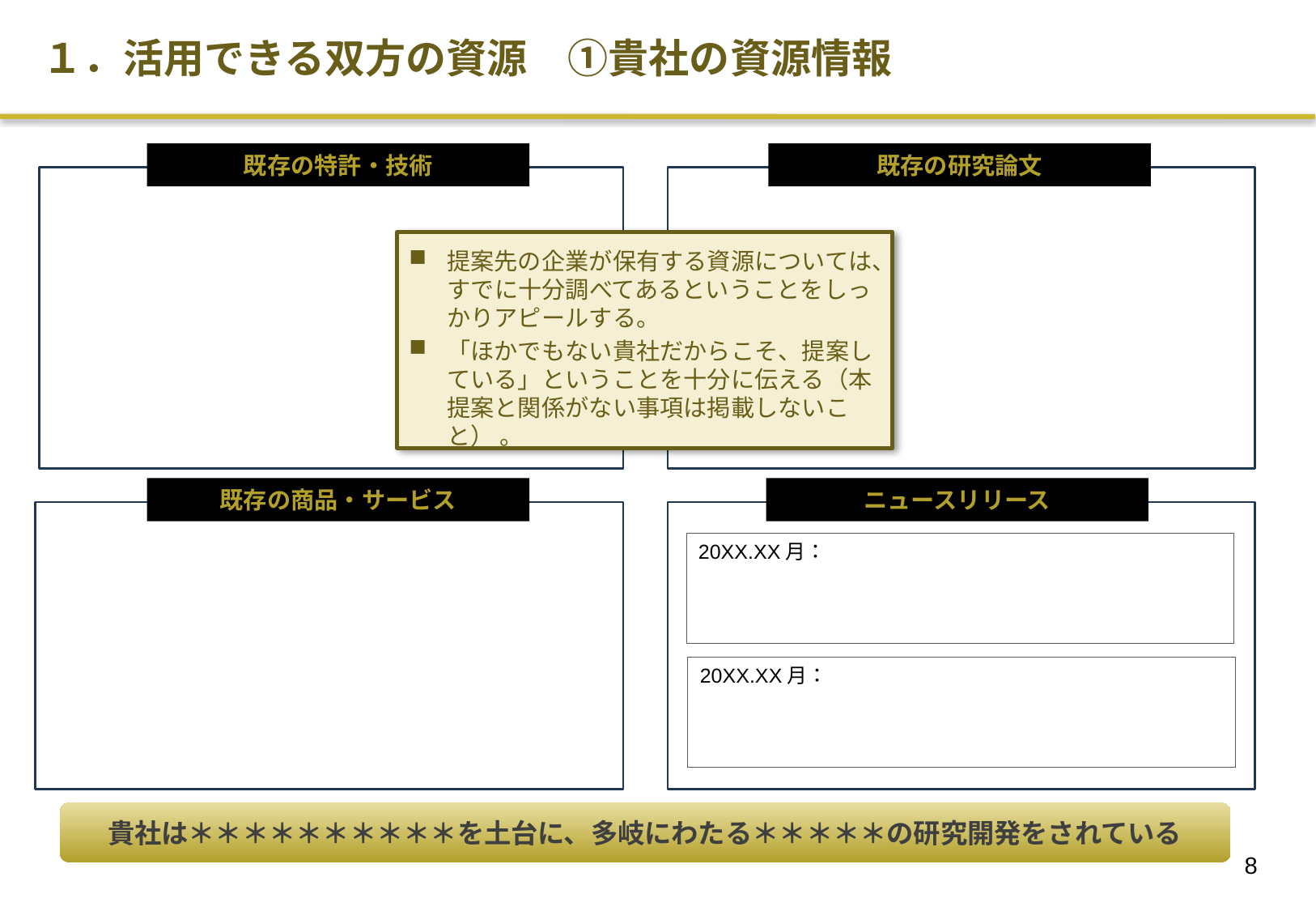

１．活用できる双方の資源　①貴社の資源情報
既存の特許・技術
既存の研究論文

提案先の企業が保有する資源については、すでに十分調べてあるということをしっかりアピールする。
「ほかでもない貴社だからこそ、提案している」ということを十分に伝える（本提案と関係がない事項は掲載しないこと） 。
既存の商品・サービス
ニュースリリース

20XX.XX月：
20XX.XX月：
貴社は＊＊＊＊＊＊＊＊＊＊を土台に、多岐にわたる＊＊＊＊＊の研究開発をされている
8